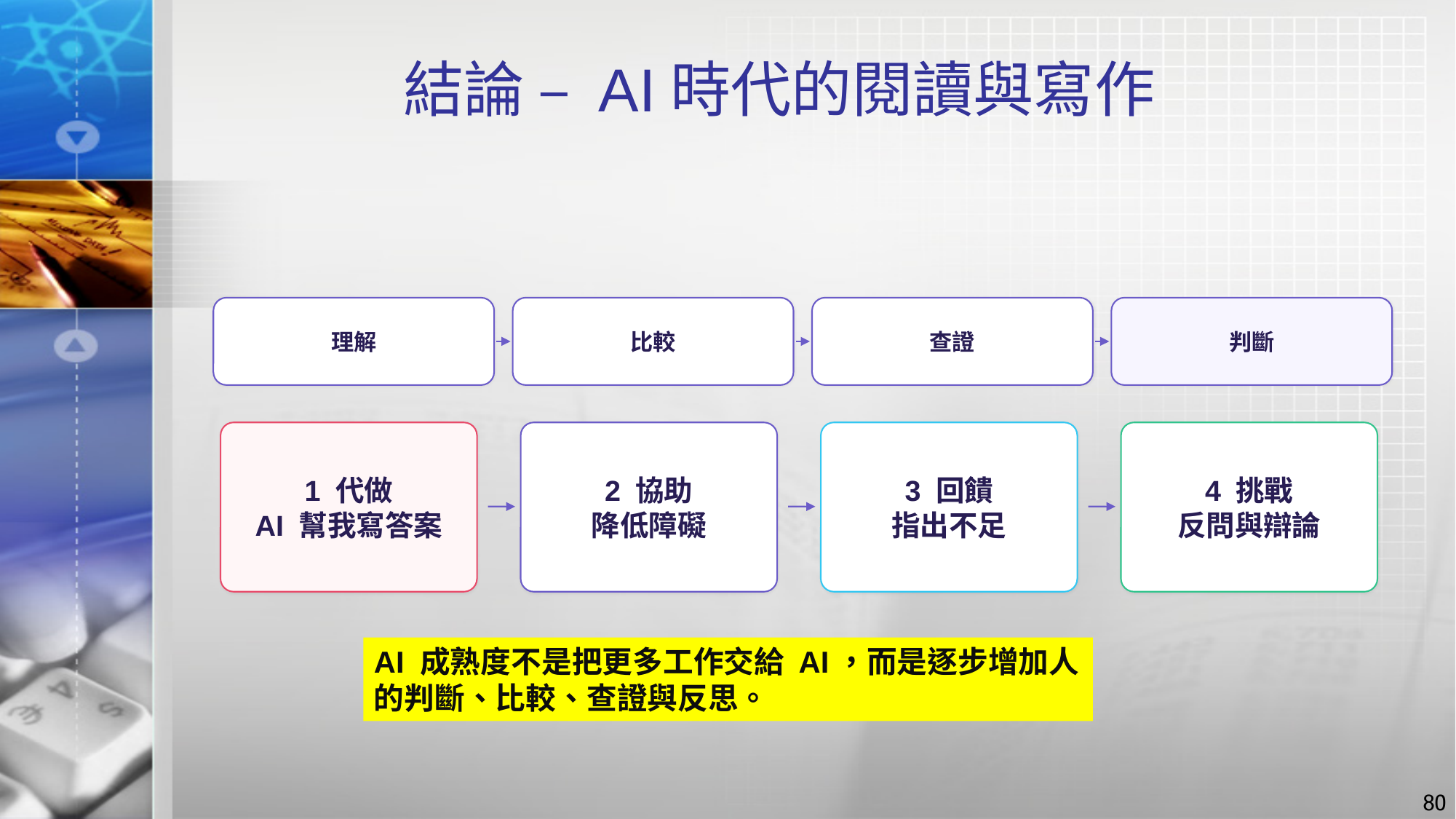

# 結論 – AI時代的閱讀與寫作

理解
比較
查證
判斷

1 代做
AI 幫我寫答案
2 協助
降低障礙
3 回饋
指出不足
4 挑戰
反問與辯論

AI 成熟度不是把更多工作交給 AI，而是逐步增加人的判斷、比較、查證與反思。
80